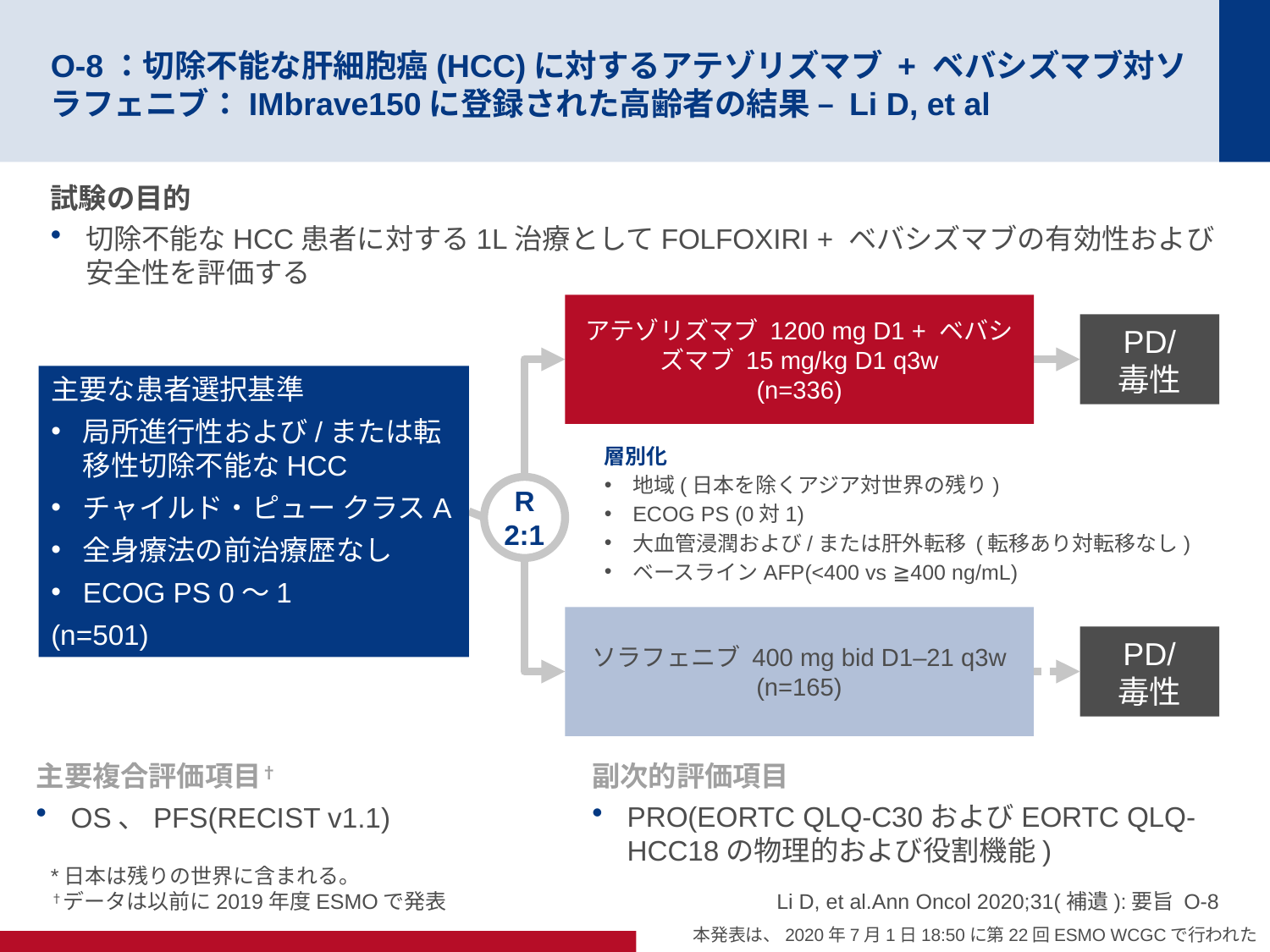

# O-8：切除不能な肝細胞癌(HCC)に対するアテゾリズマブ + ベバシズマブ対ソラフェニブ：IMbrave150に登録された高齢者の結果 – Li D, et al
試験の目的
切除不能なHCC患者に対する1L治療としてFOLFOXIRI + ベバシズマブの有効性および安全性を評価する
アテゾリズマブ 1200 mg D1 + ベバシズマブ 15 mg/kg D1 q3w
(n=336)
PD/
毒性
主要な患者選択基準
局所進行性および/または転移性切除不能なHCC
チャイルド・ピュー クラスA
全身療法の前治療歴なし
ECOG PS 0～1
(n=501)
層別化
地域(日本を除くアジア対世界の残り)
ECOG PS (0対1)
大血管浸潤および/または肝外転移 (転移あり対転移なし)
ベースラインAFP(<400 vs ≧400 ng/mL)
R
2:1
ソラフェニブ 400 mg bid D1–21 q3w
(n=165)
PD/
毒性
主要複合評価項目†
OS、PFS(RECIST v1.1)

副次的評価項目
PRO(EORTC QLQ-C30およびEORTC QLQ-HCC18の物理的および役割機能)
*日本は残りの世界に含まれる。
†データは以前に2019年度ESMOで発表
Li D, et al.Ann Oncol 2020;31(補遺):要旨 O-8
本発表は、2020年7月1日18:50に第22回ESMO WCGCで行われた